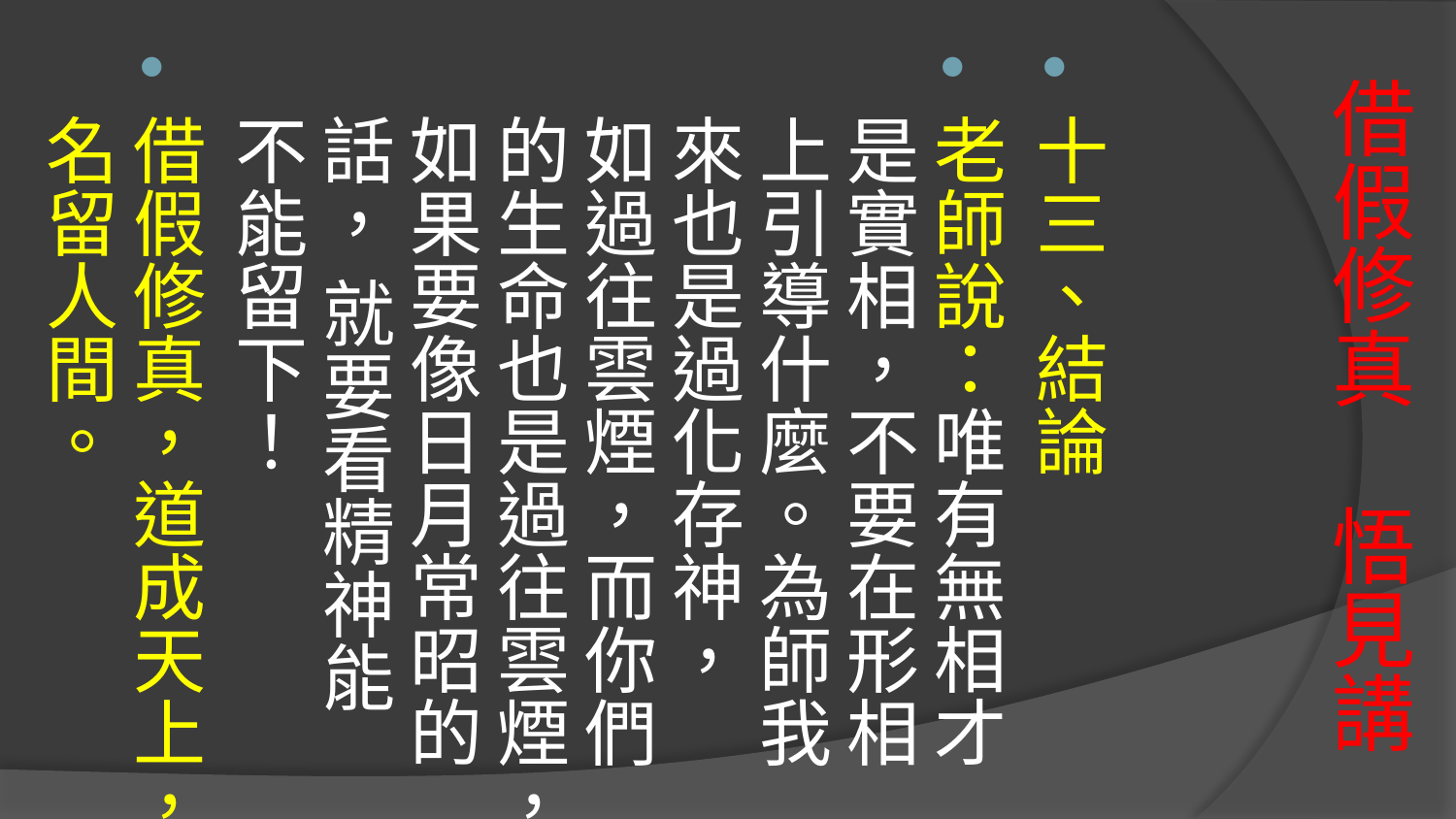

十三、結論
老師說：唯有無相才是實相，不要在形相上引導什麼。為師我來也是過化存神， 如過往雲煙，而你們的生命也是過往雲煙，如果要像日月常昭的話， 就要看精神能不能留下！
借假修真，道成天上，名留人間。
# 借假修真     悟見講